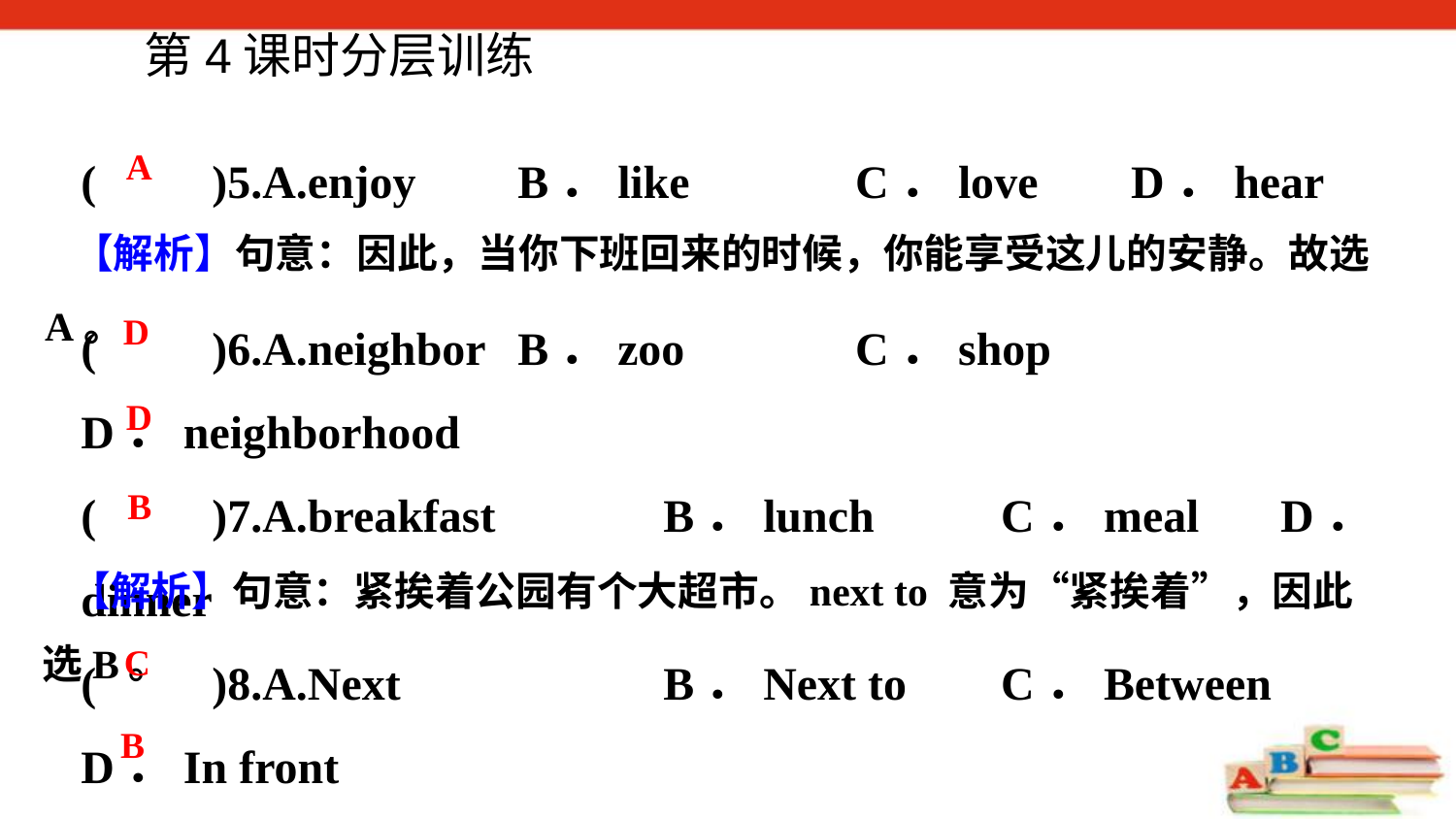

第4课时分层训练
(　　)5.A.enjoy  	B．like  	    C．love        D．hear

(　　)6.A.neighbor  	B．zoo	    C．shop       D．neighborhood
(　　)7.A.breakfast  	B．lunch	    C．meal       D．dinner
(　　)8.A.Next  		B．Next to	    C．Between  D．In front

(　　)9.A.books  	B．money	    C．things      D．rooms
(　　)10.A.sell  		B．buy  	    C．look         D．eat
A
  【解析】句意：因此，当你下班回来的时候，你能享受这儿的安静。故选A。
D
D
B
  【解析】句意：紧挨着公园有个大超市。next to 意为“紧挨着”，因此选B。
C
B